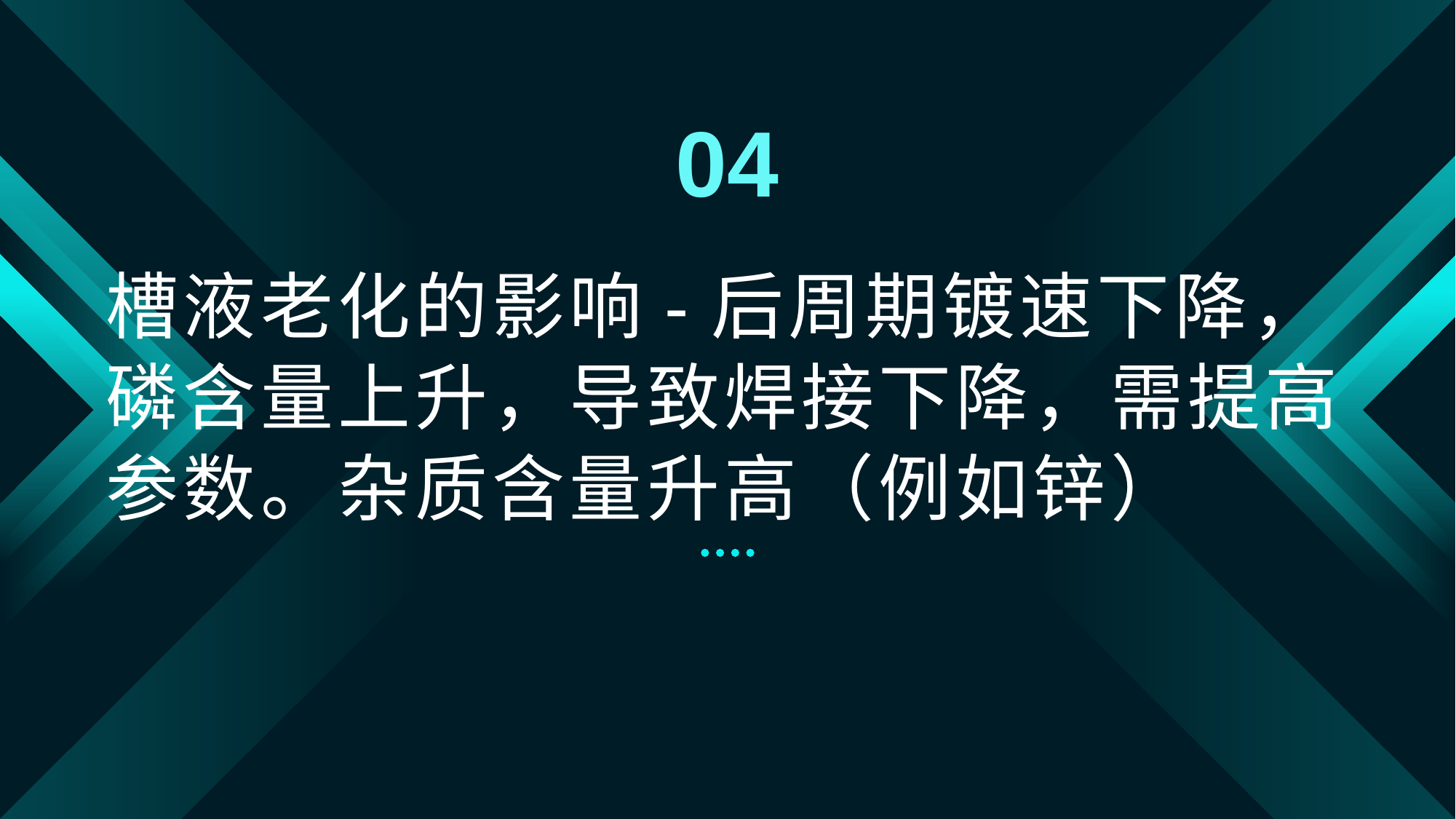

04
槽液老化的影响-后周期镀速下降，磷含量上升，导致焊接下降，需提高参数。杂质含量升高（例如锌）